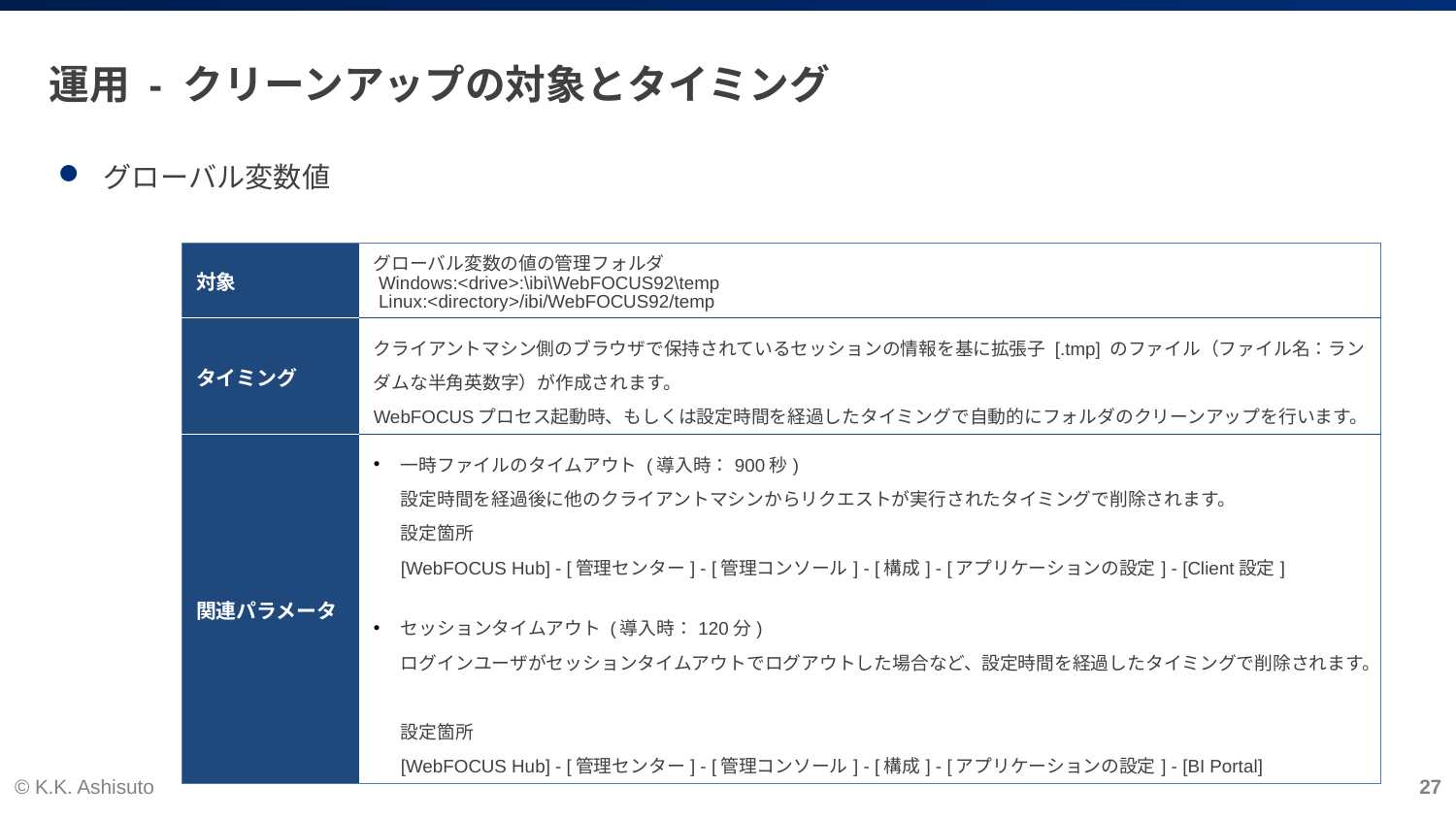

# 運用 - クリーンアップの対象とタイミング
グローバル変数値
| 対象 | グローバル変数の値の管理フォルダ Windows:<drive>:\ibi\WebFOCUS92\temp Linux:<directory>/ibi/WebFOCUS92/temp |
| --- | --- |
| タイミング | クライアントマシン側のブラウザで保持されているセッションの情報を基に拡張子 [.tmp] のファイル（ファイル名：ランダムな半角英数字）が作成されます。 WebFOCUSプロセス起動時、もしくは設定時間を経過したタイミングで自動的にフォルダのクリーンアップを行います。 |
| 関連パラメータ | 一時ファイルのタイムアウト (導入時：900秒) 設定時間を経過後に他のクライアントマシンからリクエストが実行されたタイミングで削除されます。 設定箇所 [WebFOCUS Hub] - [管理センター] - [管理コンソール] - [構成] - [アプリケーションの設定] - [Client設定] セッションタイムアウト (導入時：120分) ログインユーザがセッションタイムアウトでログアウトした場合など、設定時間を経過したタイミングで削除されます。 設定箇所 [WebFOCUS Hub] - [管理センター] - [管理コンソール] - [構成] - [アプリケーションの設定] - [BI Portal] |
© K.K. Ashisuto
27